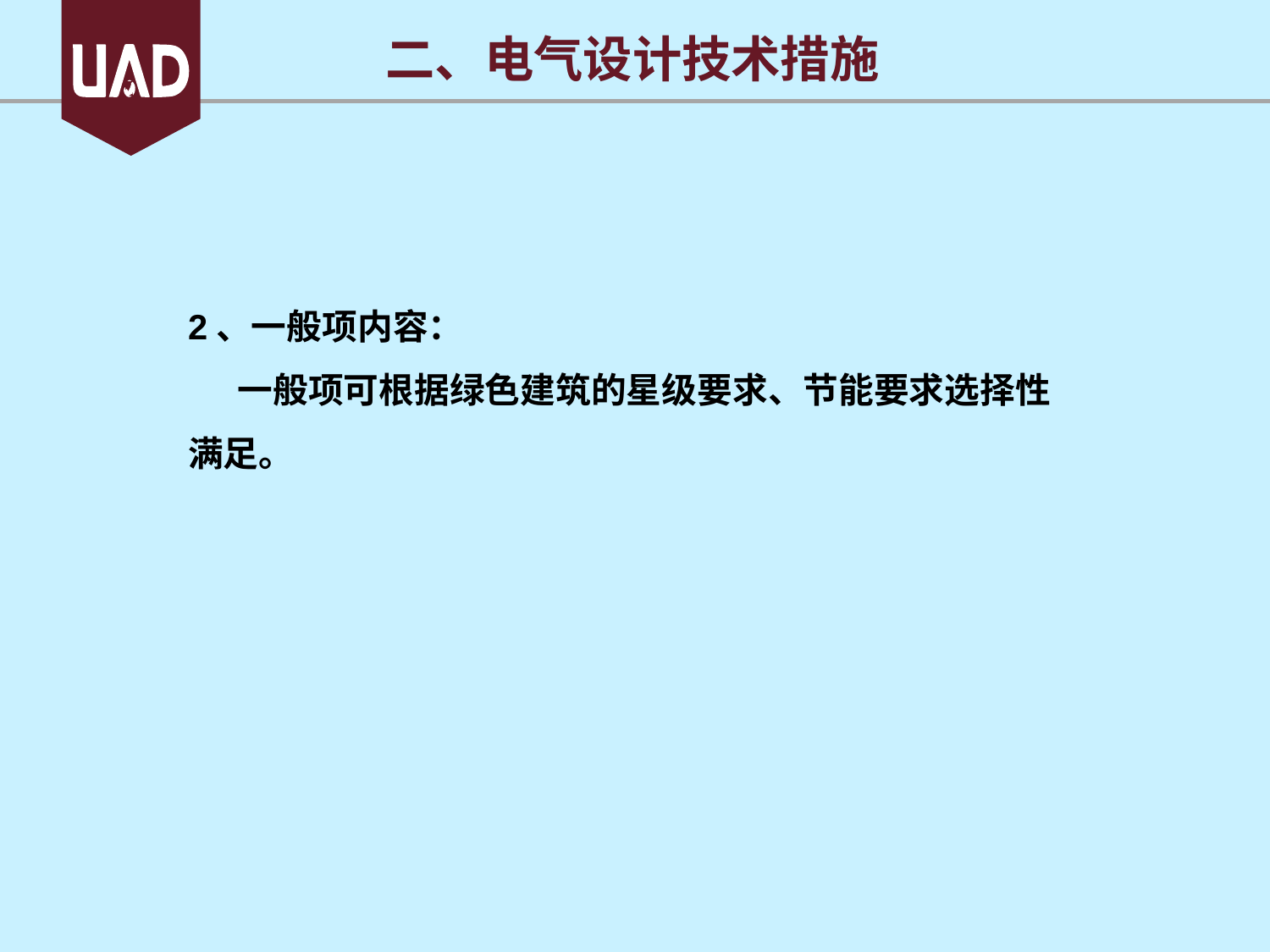

二、电气设计技术措施
2、一般项内容：
一般项可根据绿色建筑的星级要求、节能要求选择性满足。